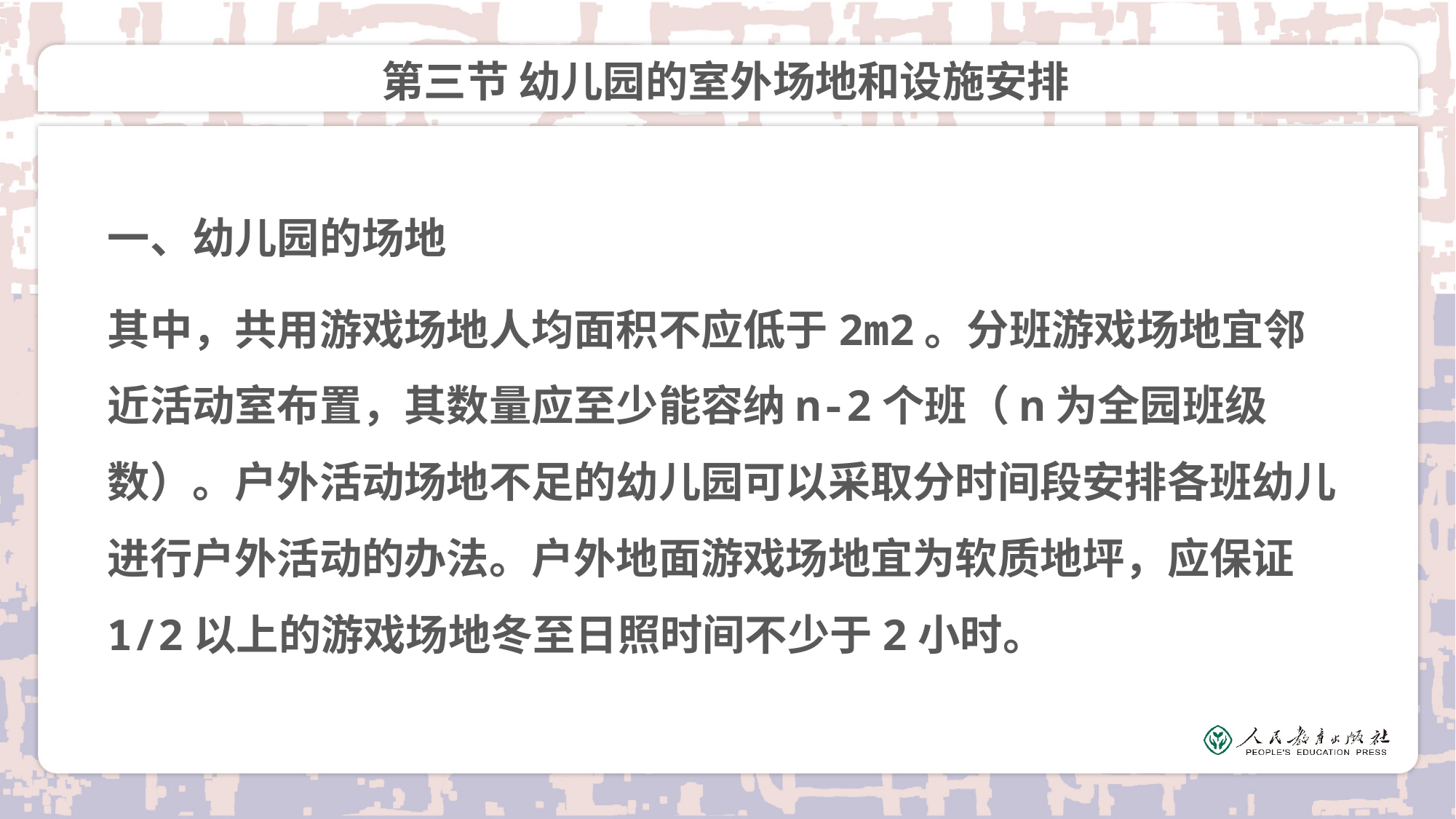

# 第三节 幼儿园的室外场地和设施安排
一、幼儿园的场地
其中，共用游戏场地人均面积不应低于2m2。分班游戏场地宜邻近活动室布置，其数量应至少能容纳n-2个班（n为全园班级数）。户外活动场地不足的幼儿园可以采取分时间段安排各班幼儿进行户外活动的办法。户外地面游戏场地宜为软质地坪，应保证1/2以上的游戏场地冬至日照时间不少于2小时。